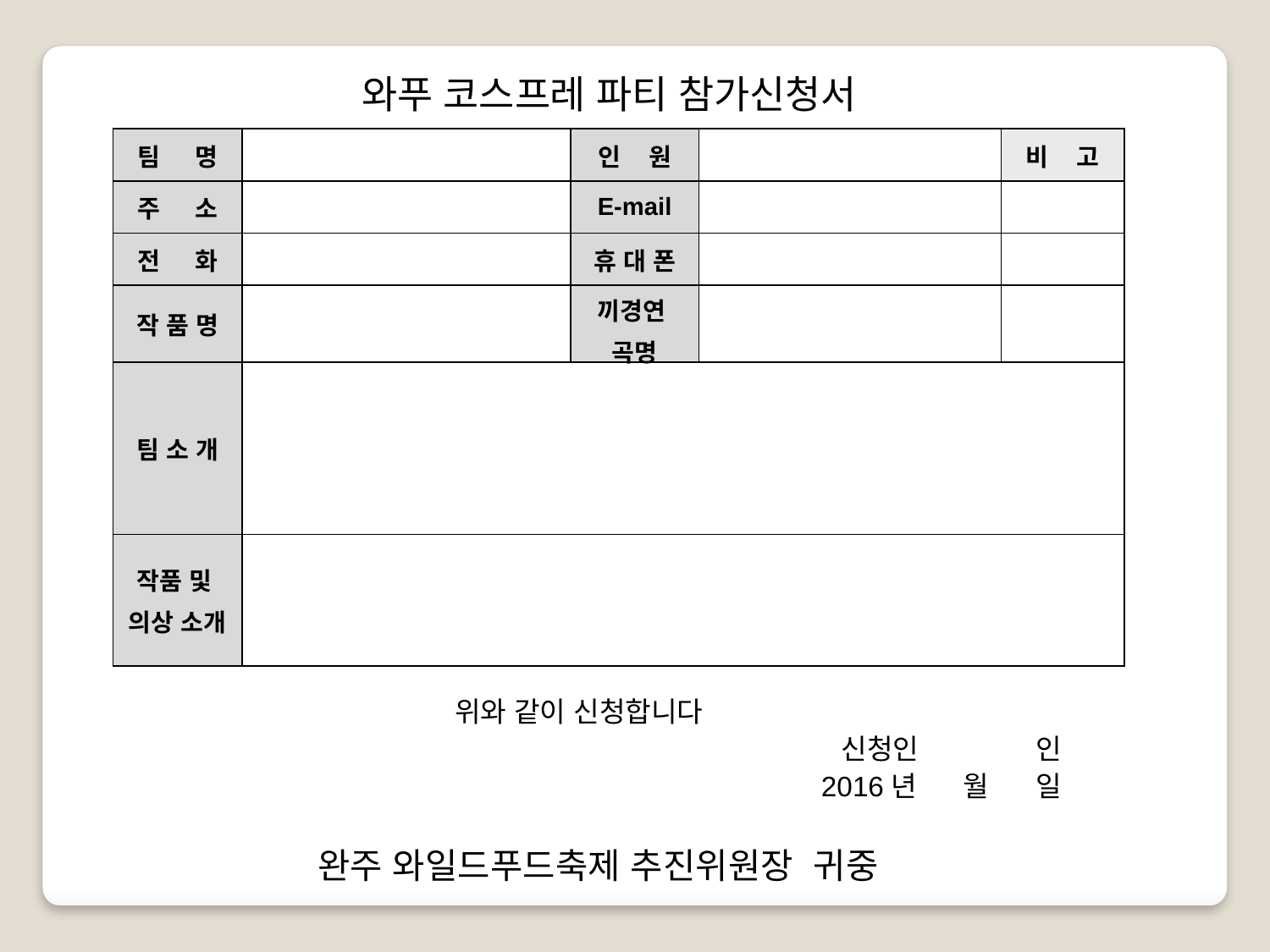

와푸 코스프레 파티 참가신청서
| 팀 명 |  | 인 원 |  | 비 고 |
| --- | --- | --- | --- | --- |
| 주 소 |  | E-mail |  |  |
| 전 화 |  | 휴 대 폰 |  |  |
| 작 품 명 |  | 끼경연 곡명 |  |  |
| 팀 소 개 |  |  |  |  |
| 작품 및 의상 소개 |  |  |  |  |
위와 같이 신청합니다
신청인               인
2016년      월      일
완주 와일드푸드축제 추진위원장  귀중